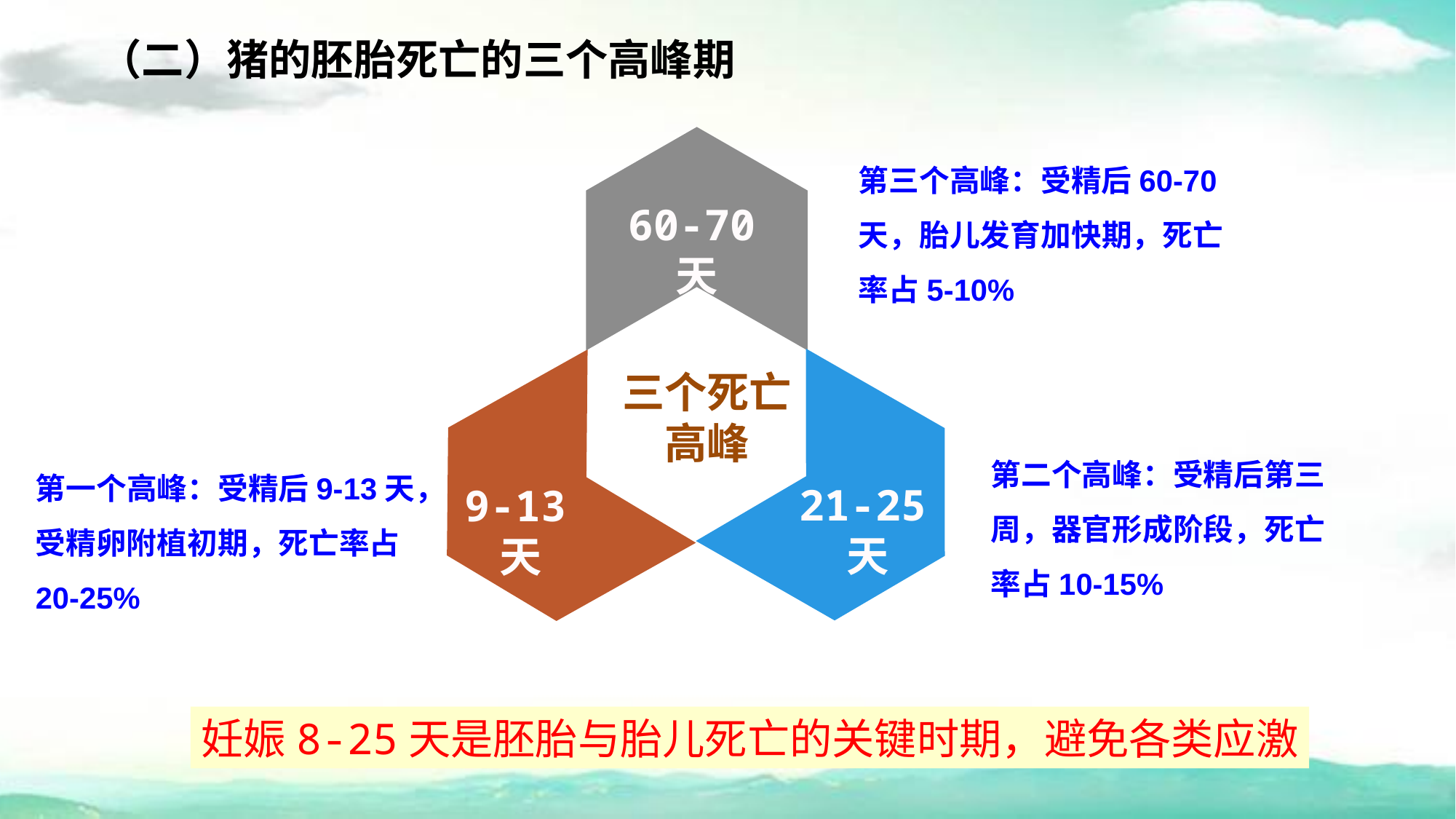

（二）猪的胚胎死亡的三个高峰期

第三个高峰：受精后60-70天，胎儿发育加快期，死亡率占5-10%
60-70天
三个死亡高峰

第二个高峰：受精后第三周，器官形成阶段，死亡率占10-15%
第一个高峰：受精后9-13天，受精卵附植初期，死亡率占20-25%
21-25天
9-13天
妊娠8-25天是胚胎与胎儿死亡的关键时期，避免各类应激